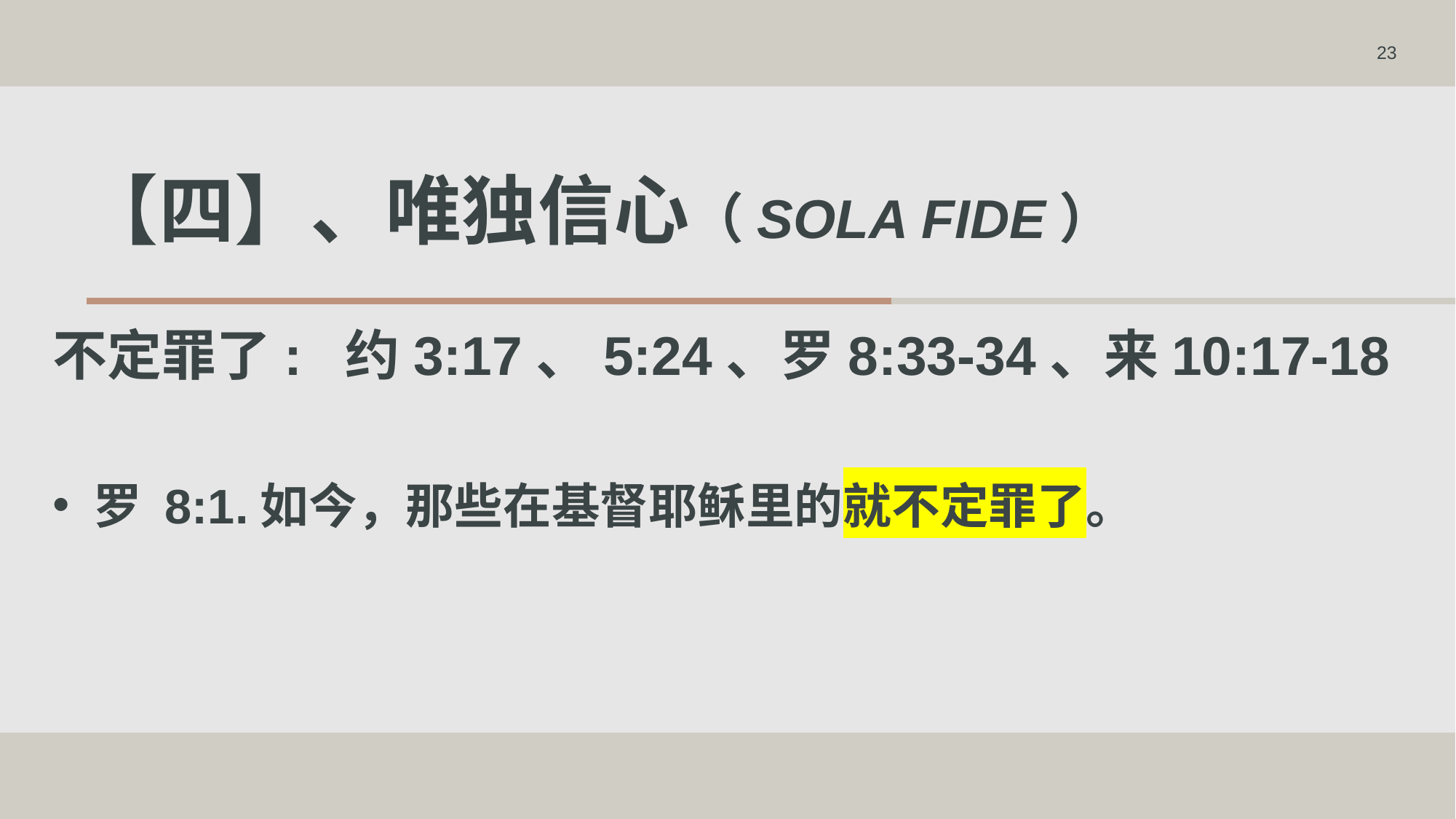

23
# 【四】、唯独信心（Sola Fide）
不定罪了:  约3:17、5:24、罗8:33-34、来10:17-18

罗 8:1.如今，那些在基督耶稣里的就不定罪了。